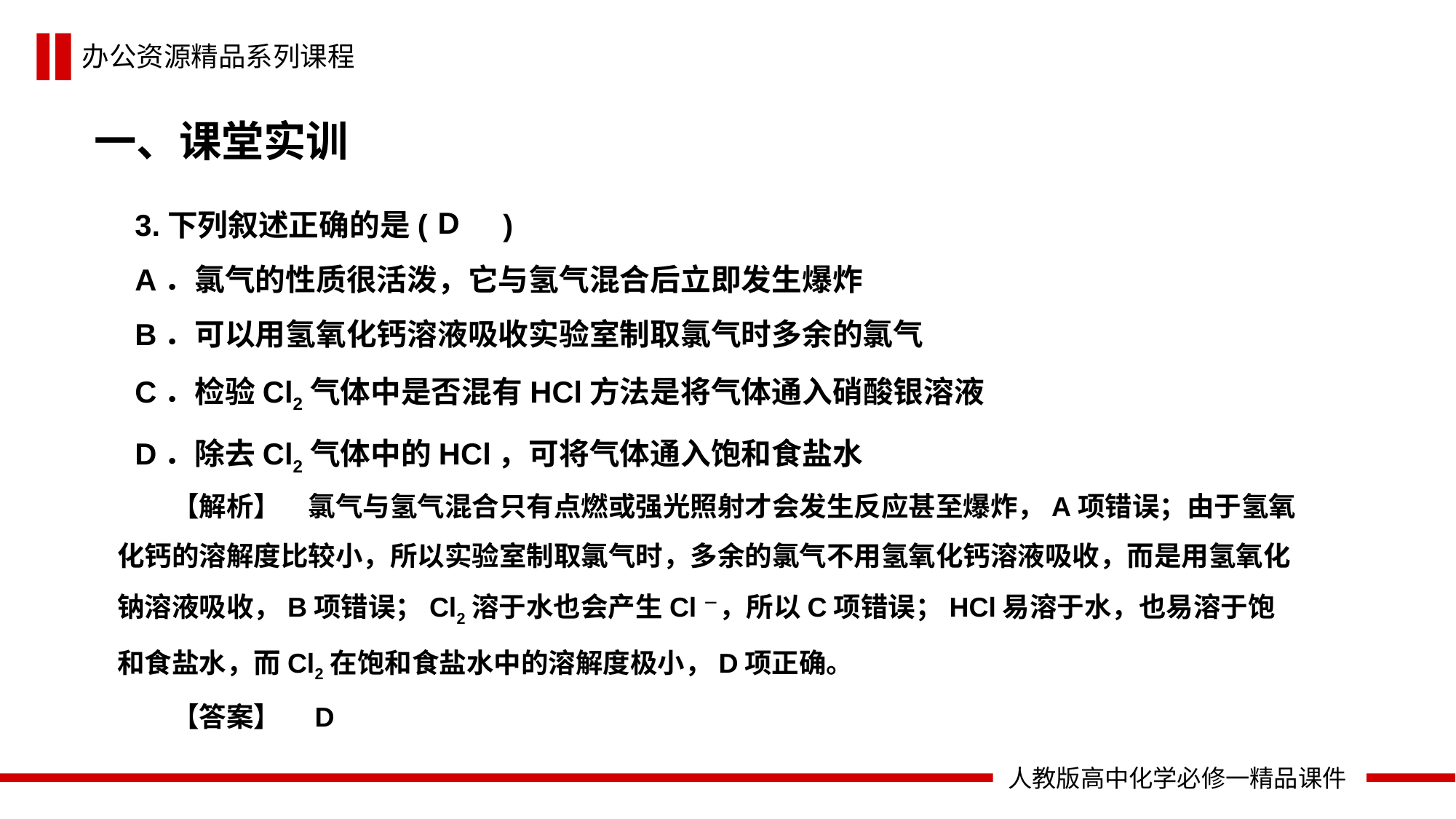

一、课堂实训
3.下列叙述正确的是(　　)
A．氯气的性质很活泼，它与氢气混合后立即发生爆炸
B．可以用氢氧化钙溶液吸收实验室制取氯气时多余的氯气
C．检验Cl2气体中是否混有HCl方法是将气体通入硝酸银溶液
D．除去Cl2气体中的HCl，可将气体通入饱和食盐水
D
【解析】　氯气与氢气混合只有点燃或强光照射才会发生反应甚至爆炸，A项错误；由于氢氧化钙的溶解度比较小，所以实验室制取氯气时，多余的氯气不用氢氧化钙溶液吸收，而是用氢氧化钠溶液吸收，B项错误；Cl2溶于水也会产生Cl－，所以C项错误；HCl易溶于水，也易溶于饱和食盐水，而Cl2在饱和食盐水中的溶解度极小，D项正确。
【答案】　D